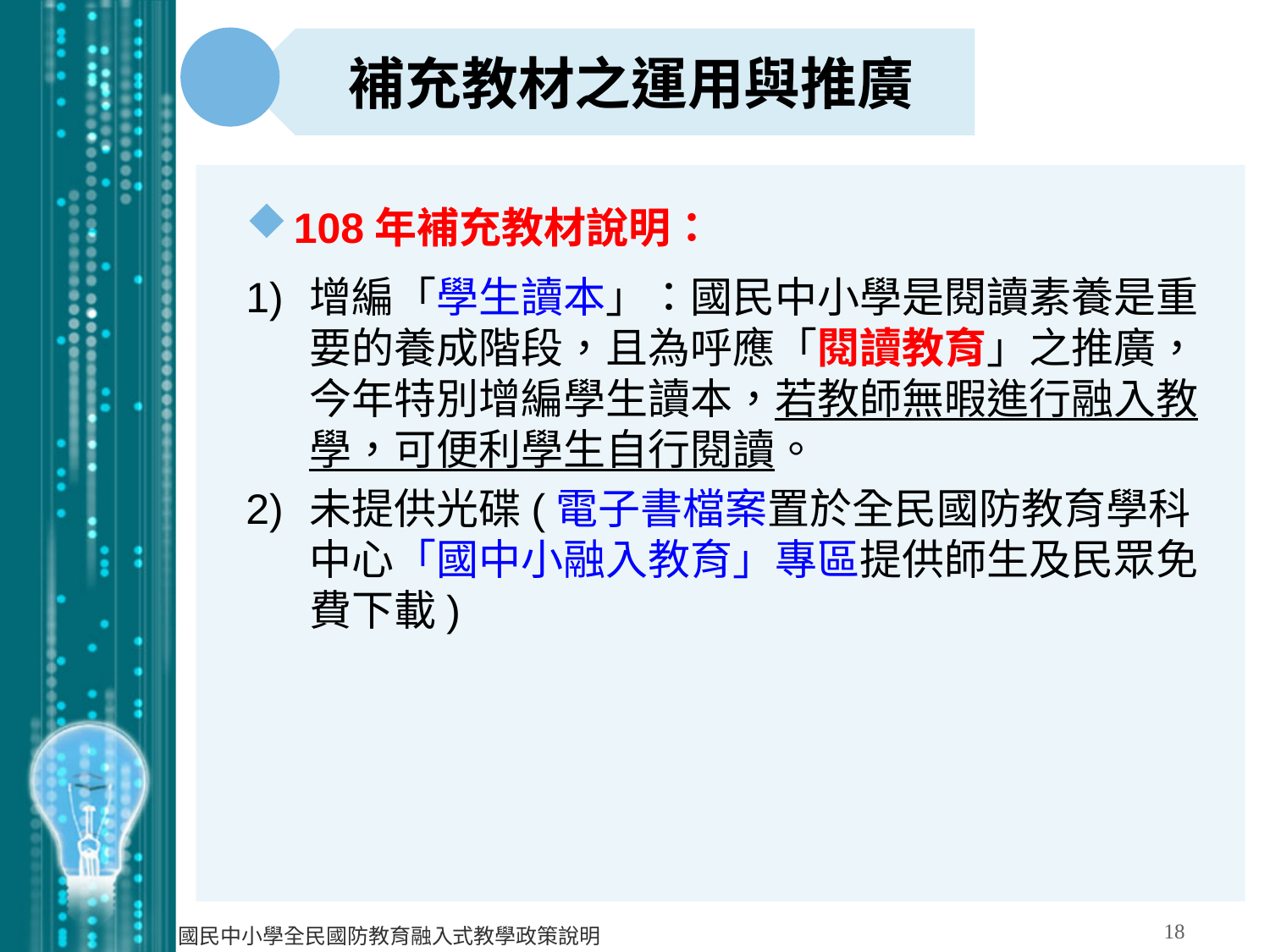

補充教材之運用與推廣
108年補充教材說明：
增編「學生讀本」：國民中小學是閱讀素養是重要的養成階段，且為呼應「閱讀教育」之推廣，今年特別增編學生讀本，若教師無暇進行融入教學，可便利學生自行閱讀。
未提供光碟(電子書檔案置於全民國防教育學科中心「國中小融入教育」專區提供師生及民眾免費下載)

18
國民中小學全民國防教育融入式教學政策說明